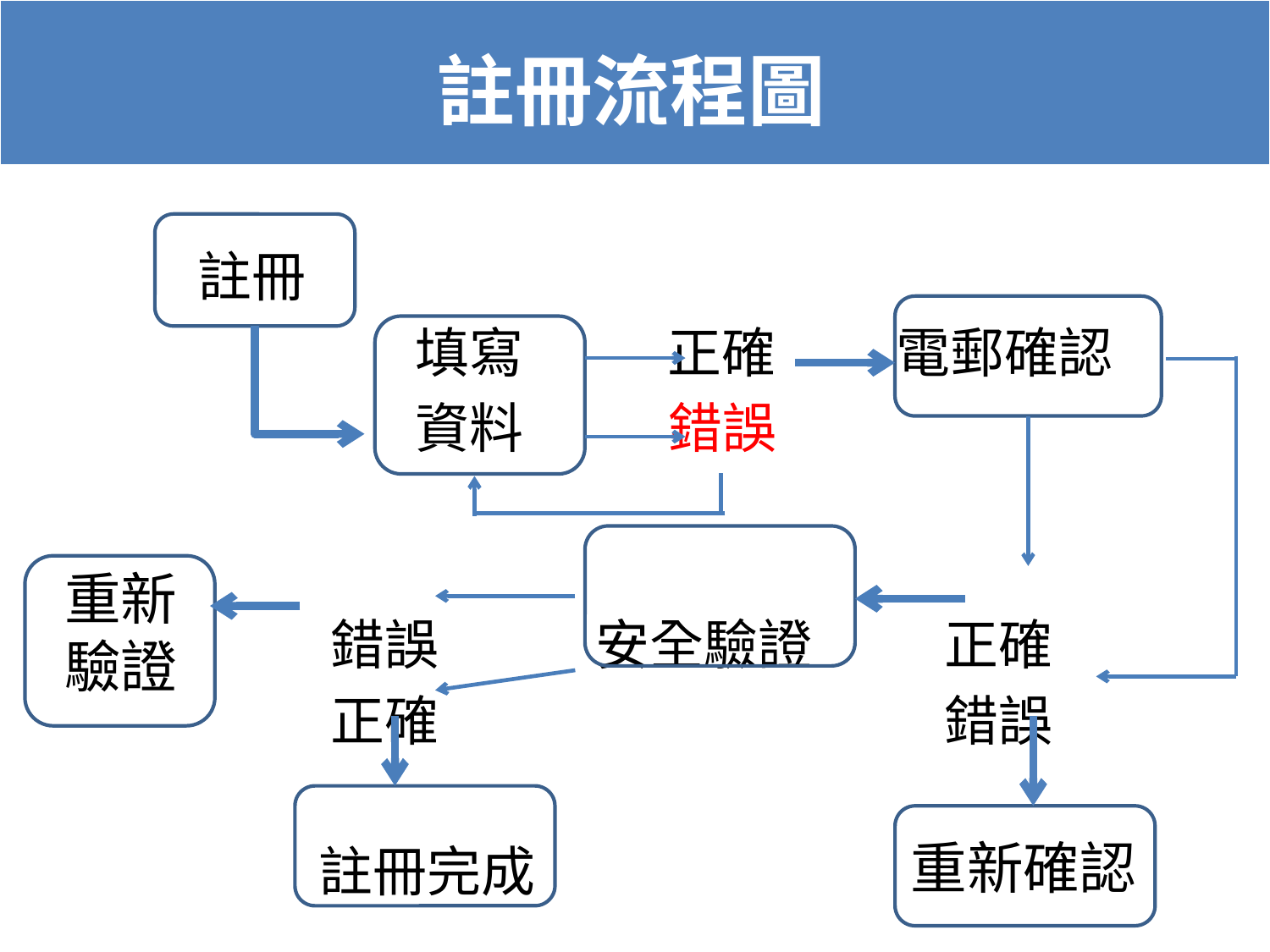

|  |
| --- |
註冊流程圖

註冊
                 填寫            正確          電郵確認
                 資料            錯誤

          錯誤             安全驗證           正確
          正確                                          錯誤

         註冊完成

重新驗證

重新確認